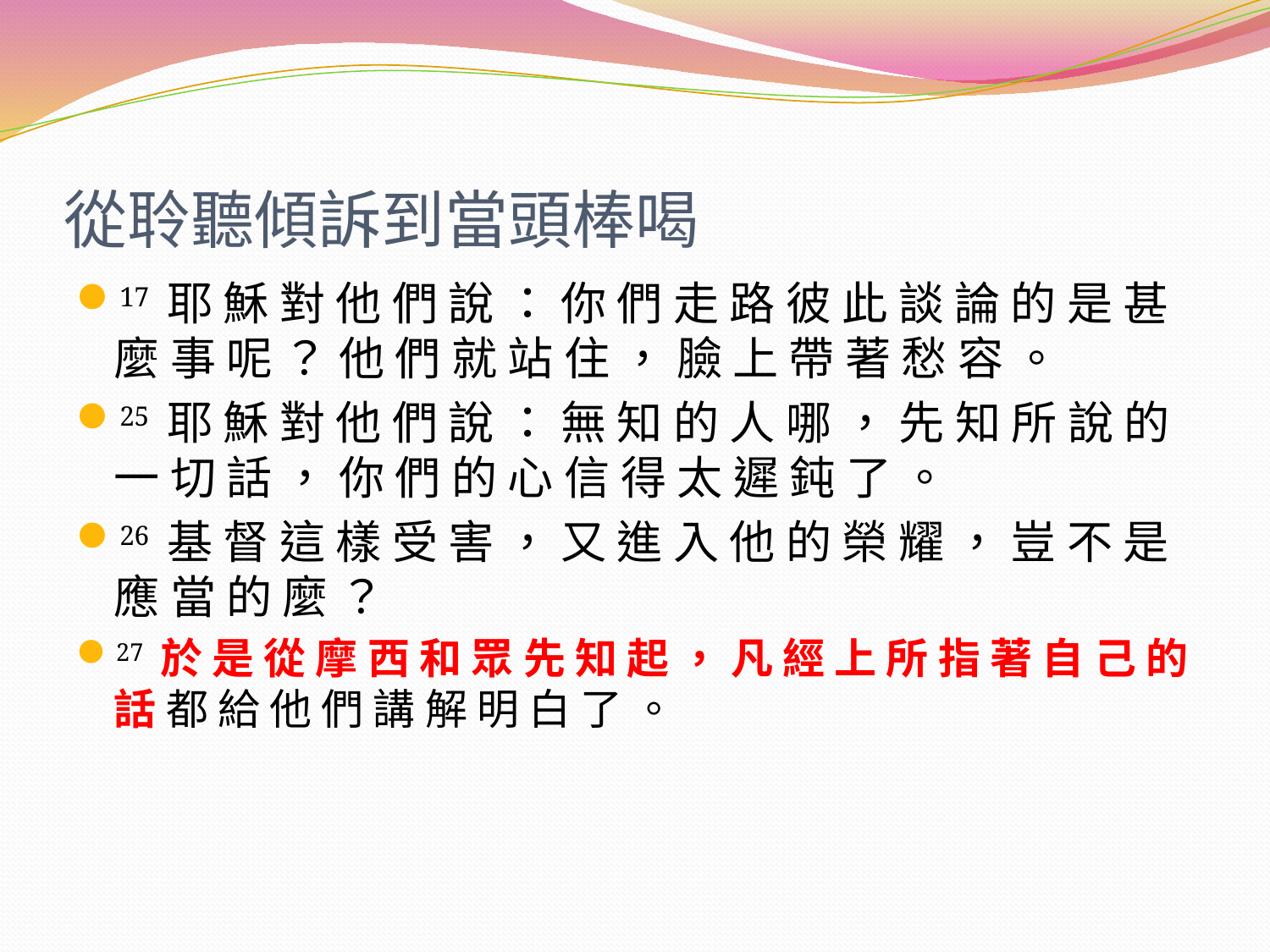

# 從聆聽傾訴到當頭棒喝
17 耶 穌 對 他 們 說 ： 你 們 走 路 彼 此 談 論 的 是 甚 麼 事 呢 ？ 他 們 就 站 住 ， 臉 上 帶 著 愁 容 。
25 耶 穌 對 他 們 說 ： 無 知 的 人 哪 ， 先 知 所 說 的 一 切 話 ， 你 們 的 心 信 得 太 遲 鈍 了 。
26 基 督 這 樣 受 害 ， 又 進 入 他 的 榮 耀 ， 豈 不 是 應 當 的 麼 ？
27 於 是 從 摩 西 和 眾 先 知 起 ， 凡 經 上 所 指 著 自 己 的 話 都 給 他 們 講 解 明 白 了 。